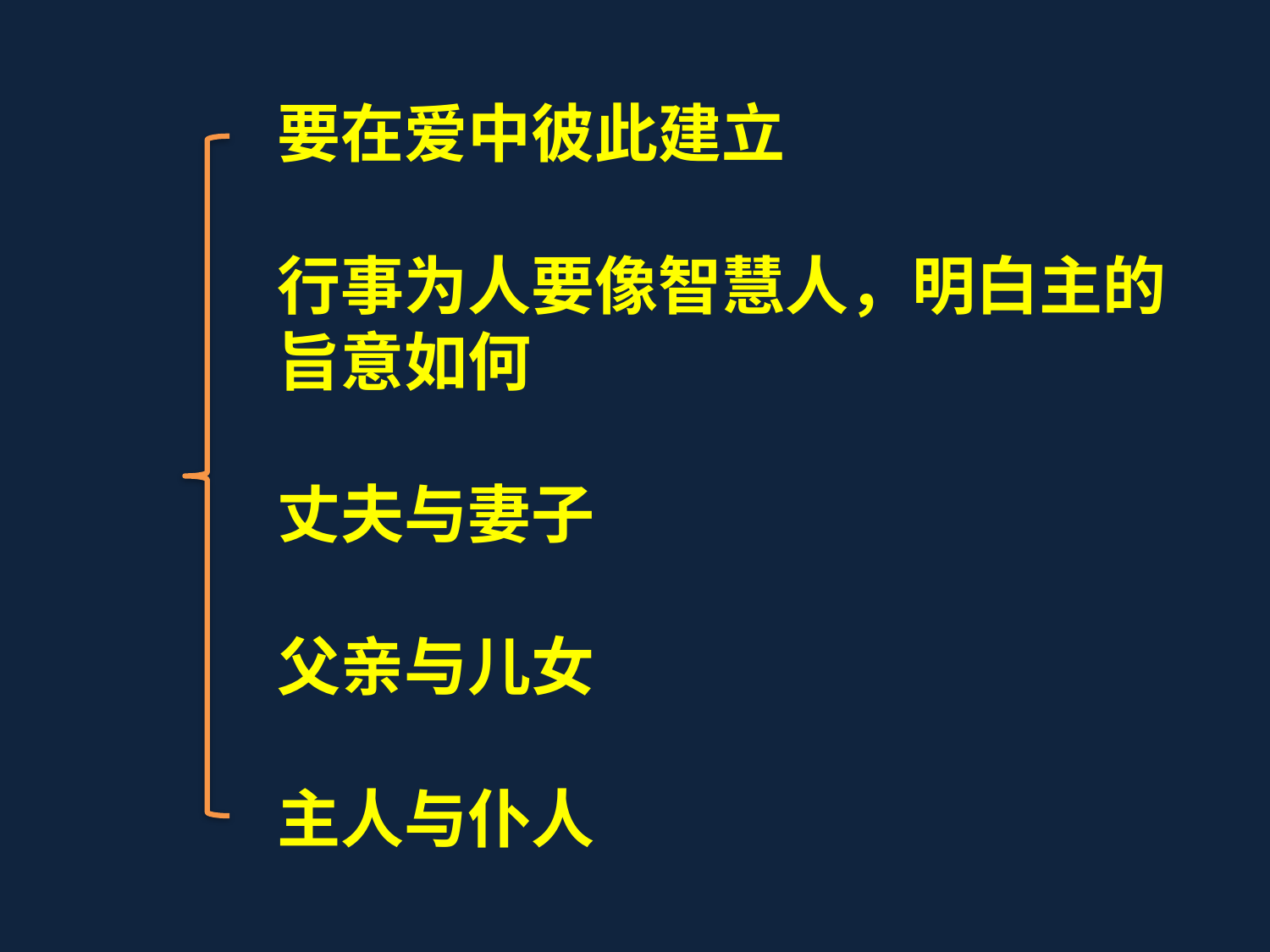

要在爱中彼此建立

行事为人要像智慧人，明白主的旨意如何

丈夫与妻子

父亲与儿女

主人与仆人